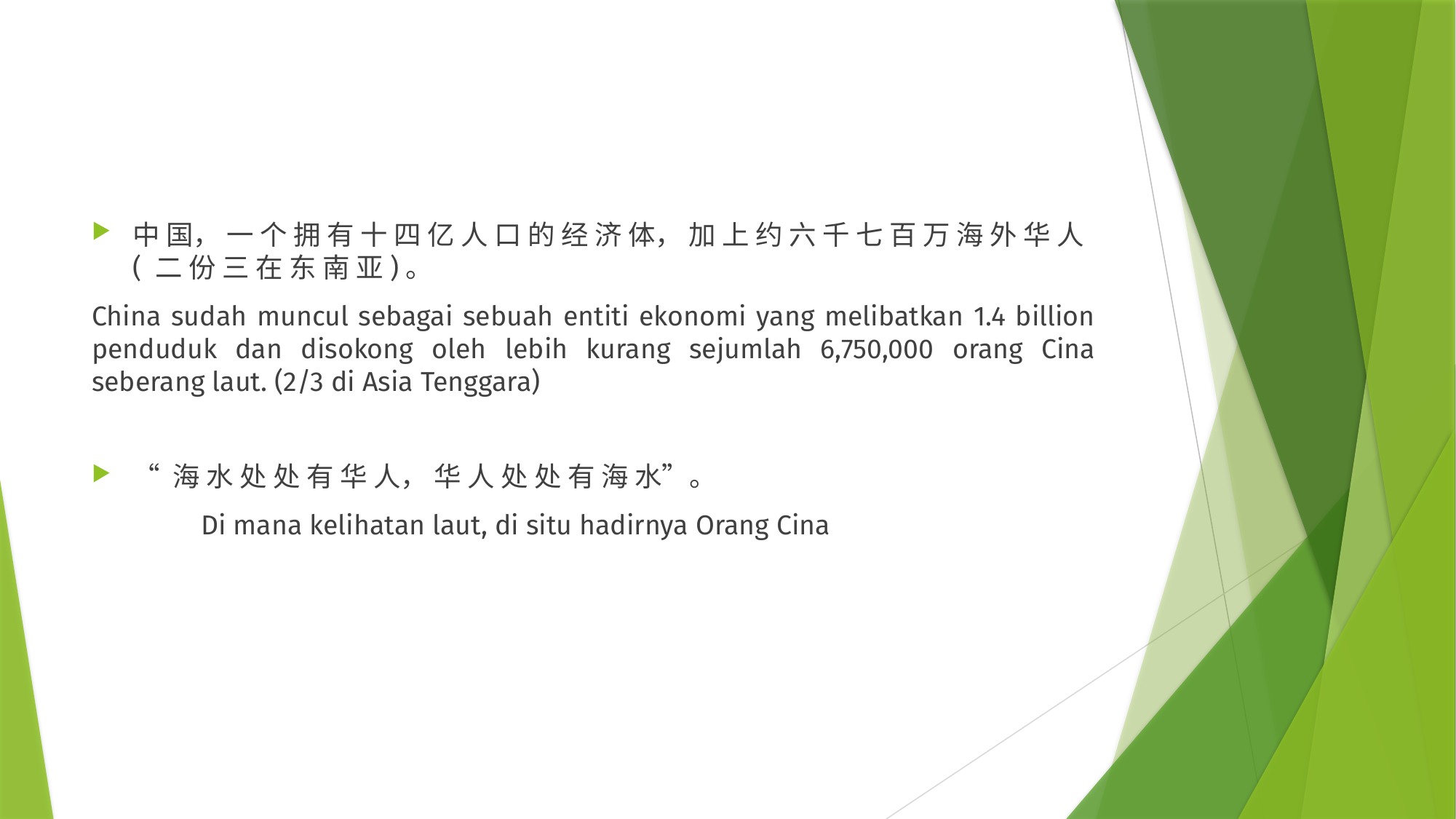

#
中 国， 一 个 拥 有 十 四 亿 人 口 的 经 济 体， 加 上 约 六 千 七 百 万 海 外 华 人 ( 二 份 三 在 东 南 亚)。
China sudah muncul sebagai sebuah entiti ekonomi yang melibatkan 1.4 billion penduduk dan disokong oleh lebih kurang sejumlah 6,750,000 orang Cina seberang laut. (2/3 di Asia Tenggara)

“ 海 水 处 处 有 华 人， 华 人 处 处 有 海 水”。
	Di mana kelihatan laut, di situ hadirnya Orang Cina